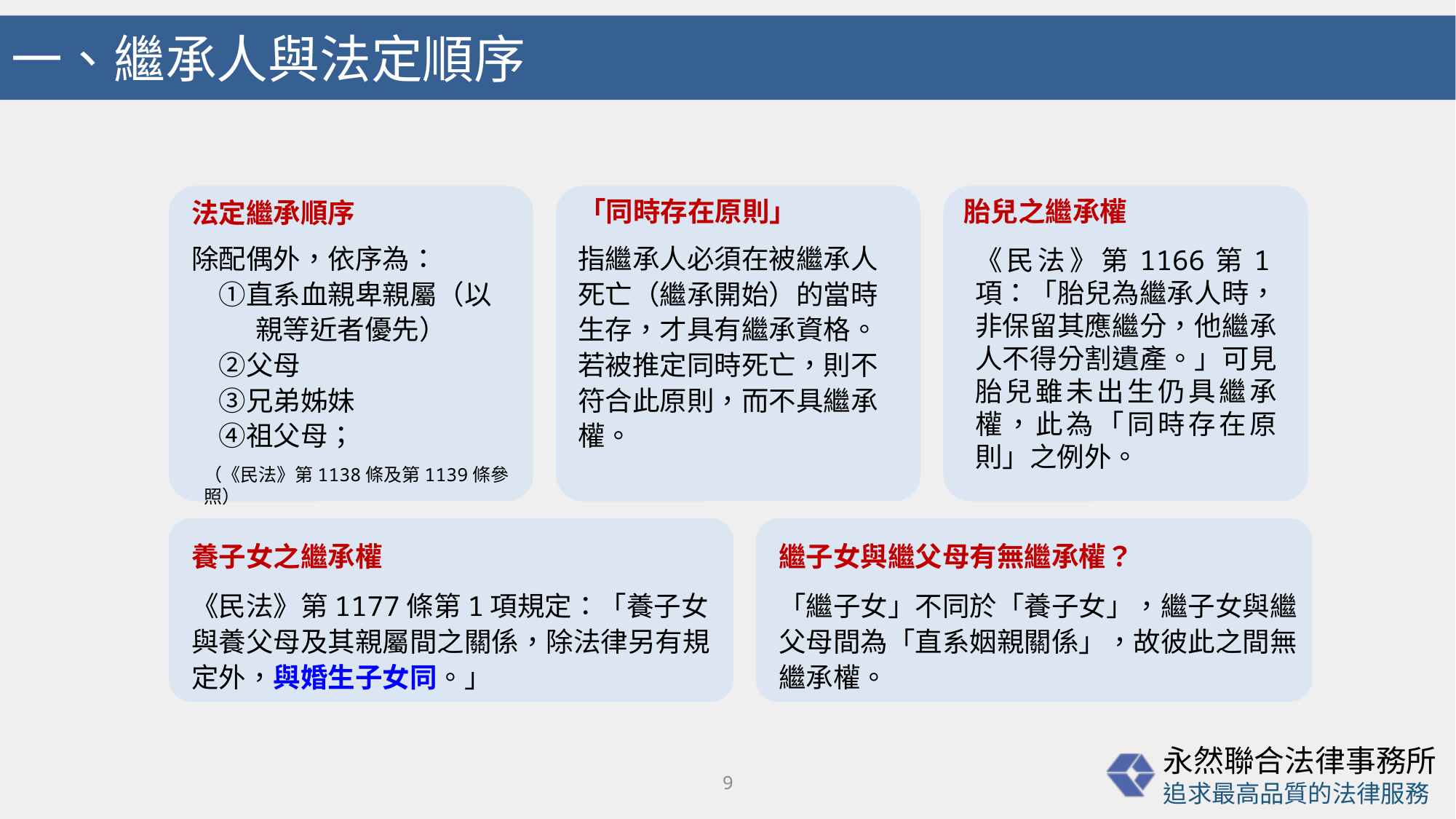

# 一、繼承人與法定順序

法定繼承順序
「同時存在原則」
胎兒之繼承權
《民法》第1166第1項：「胎兒為繼承人時，非保留其應繼分，他繼承人不得分割遺產。」可見胎兒雖未出生仍具繼承權，此為「同時存在原則」之例外。
除配偶外，依序為：
　①直系血親卑親屬（以親等近者優先）
　②父母
　③兄弟姊妹
　④祖父母；

指繼承人必須在被繼承人死亡（繼承開始）的當時生存，才具有繼承資格。若被推定同時死亡，則不符合此原則，而不具繼承權。

（《民法》第1138條及第1139條參照）

養子女之繼承權
繼子女與繼父母有無繼承權？
《民法》第1177條第1項規定：「養子女與養父母及其親屬間之關係，除法律另有規定外，與婚生子女同。」
「繼子女」不同於「養子女」，繼子女與繼父母間為「直系姻親關係」，故彼此之間無繼承權。
9